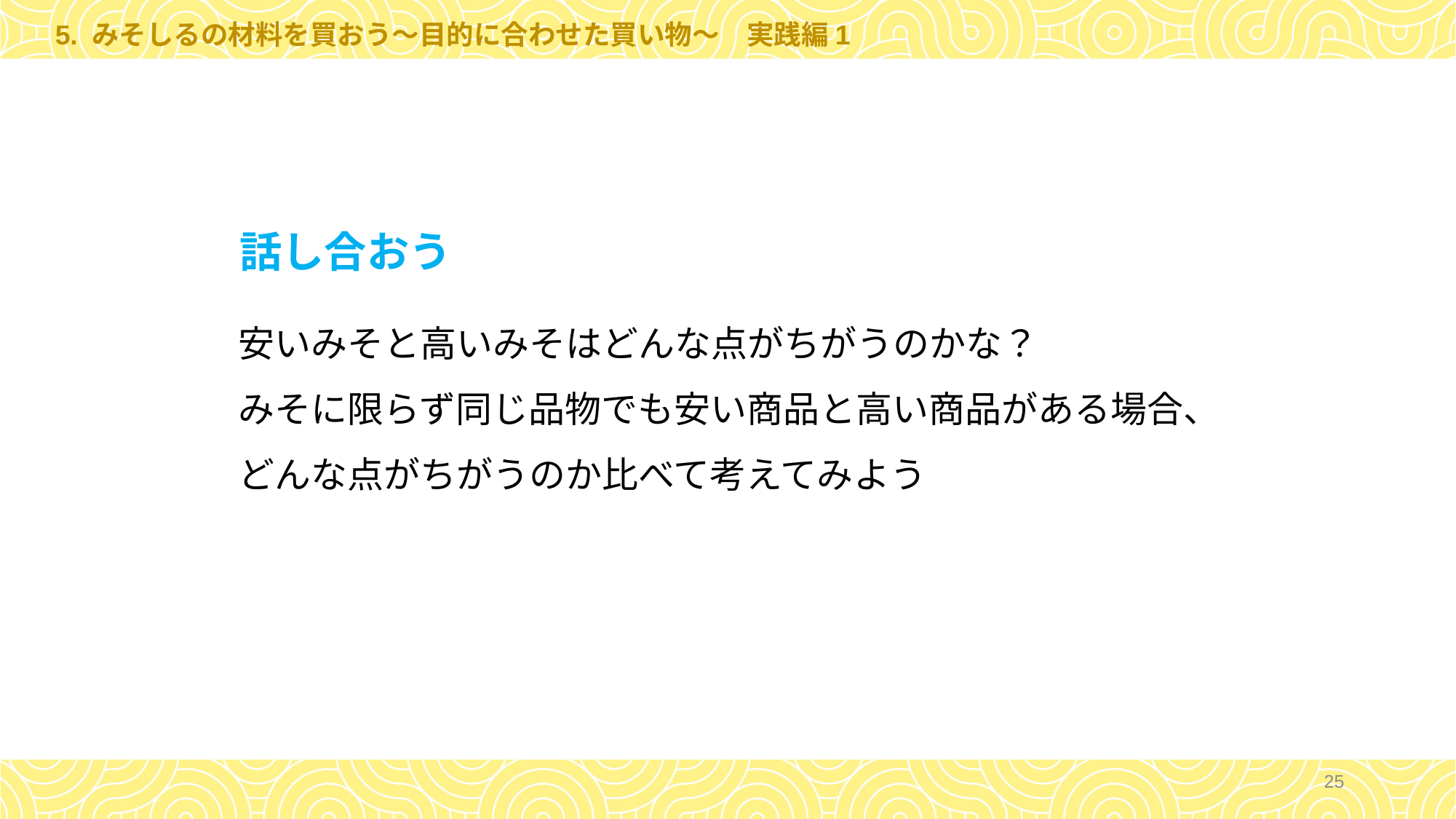

5. みそしるの材料を買おう〜目的に合わせた買い物〜　実践編1
話し合おう
安いみそと⾼いみそはどんな点がちがうのかな？
みそに限らず同じ品物でも安い商品と⾼い商品がある場合、どんな点がちがうのか比べて考えてみよう
25